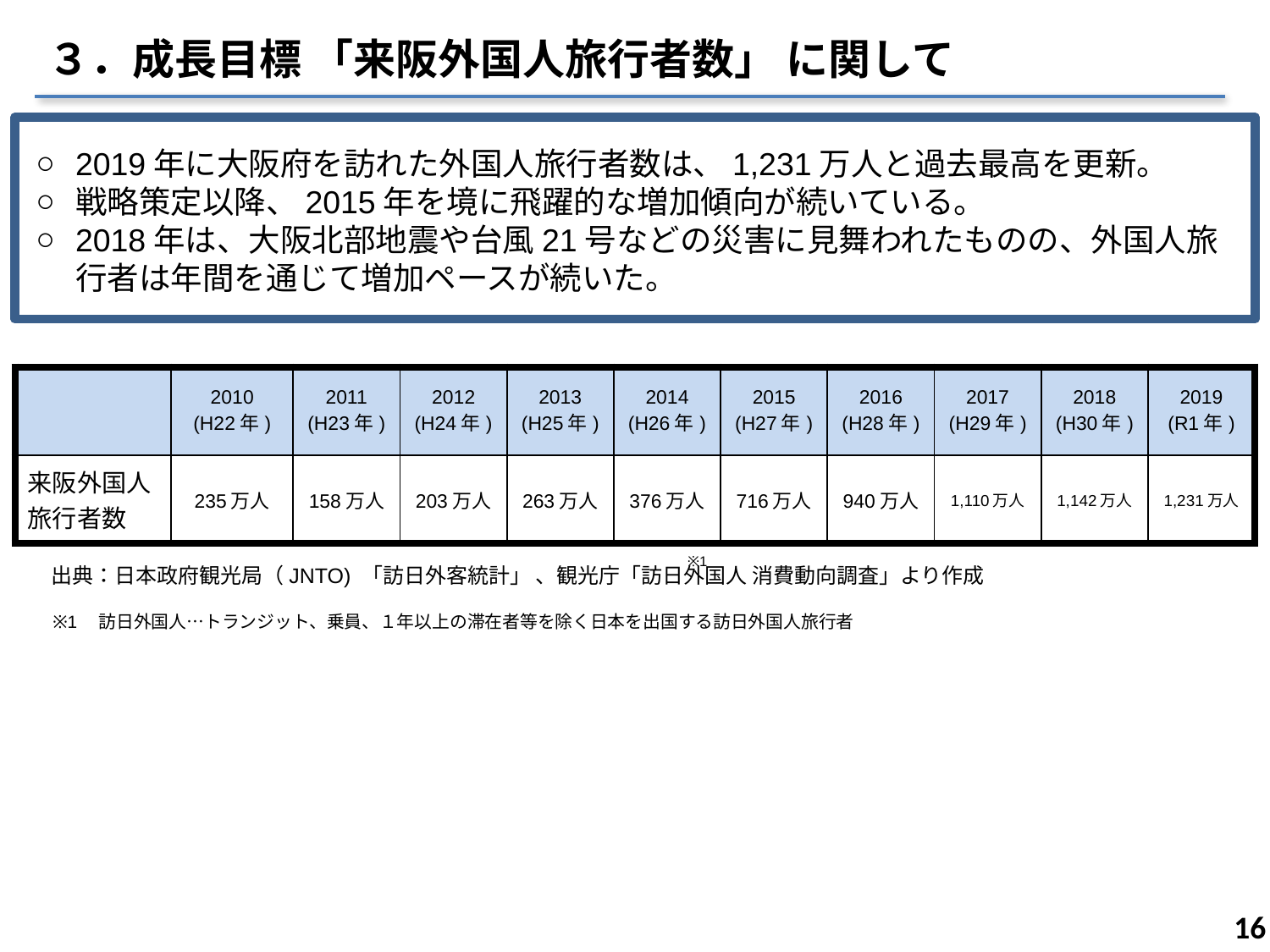

３．成長目標 「来阪外国人旅行者数」 に関して

2019年に大阪府を訪れた外国人旅行者数は、1,231万人と過去最高を更新。
戦略策定以降、2015年を境に飛躍的な増加傾向が続いている。
2018年は、大阪北部地震や台風21号などの災害に見舞われたものの、外国人旅行者は年間を通じて増加ペースが続いた。
|  | 2010 (H22年) | 2011 (H23年) | 2012 (H24年) | 2013 (H25年) | 2014 (H26年) | 2015 (H27年) | 2016 (H28年) | 2017 (H29年) | 2018 (H30年) | 2019 (R1年) |
| --- | --- | --- | --- | --- | --- | --- | --- | --- | --- | --- |
| 来阪外国人旅行者数 | 235万人 | 158万人 | 203万人 | 263万人 | 376万人 | 716万人 | 940万人 | 1,110万人 | 1,142万人 | 1,231万人 |
※1
出典：日本政府観光局（JNTO) 「訪日外客統計」 、観光庁「訪日外国人 消費動向調査」より作成
※1　訪日外国人…トランジット、乗員、１年以上の滞在者等を除く日本を出国する訪日外国人旅行者
16